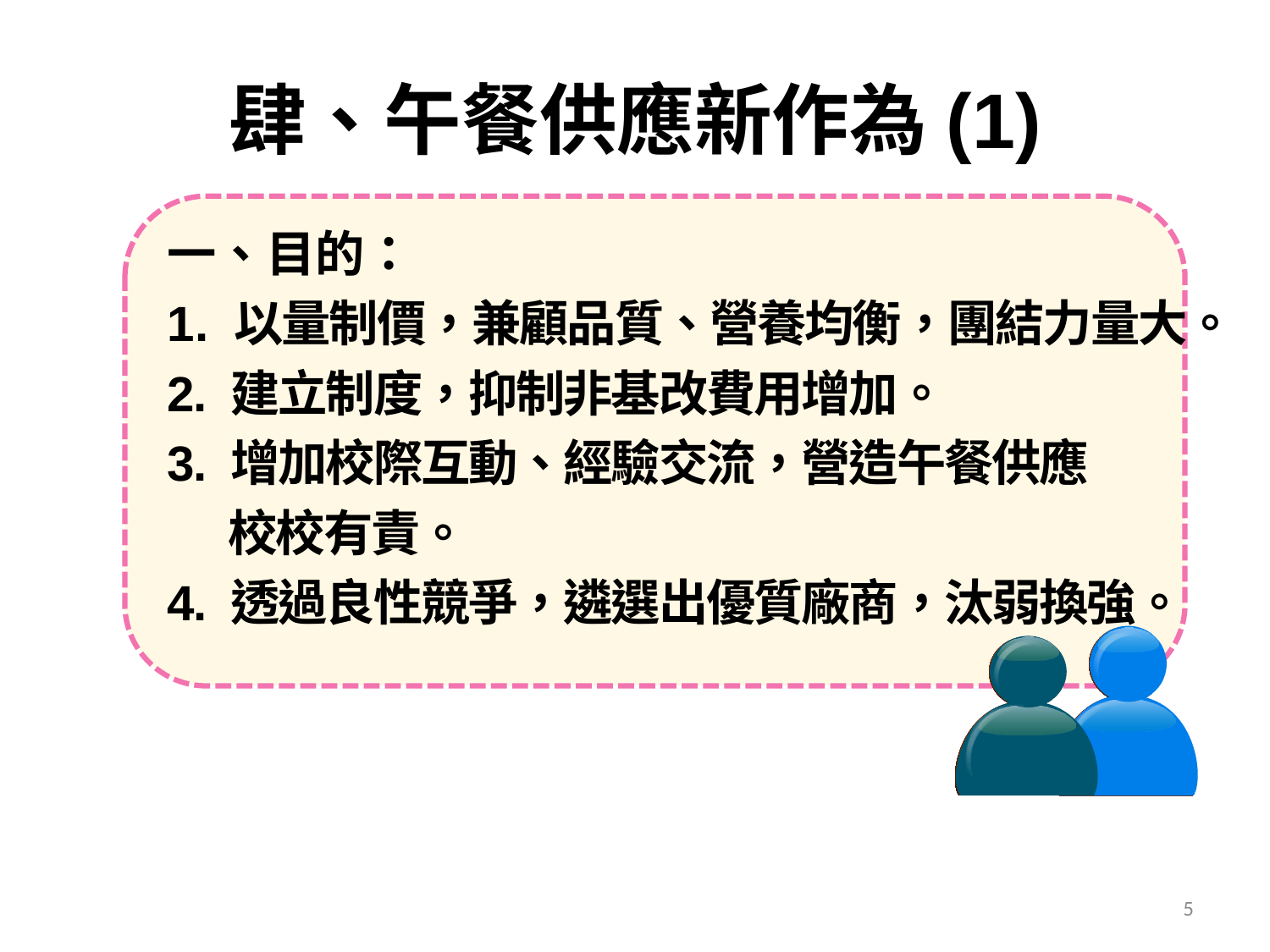

# 肆、午餐供應新作為(1)

一、目的：
1. 以量制價，兼顧品質、營養均衡，團結力量大。
2. 建立制度，抑制非基改費用增加。
3. 增加校際互動、經驗交流，營造午餐供應
     校校有責。
4. 透過良性競爭，遴選出優質廠商，汰弱換強。

5